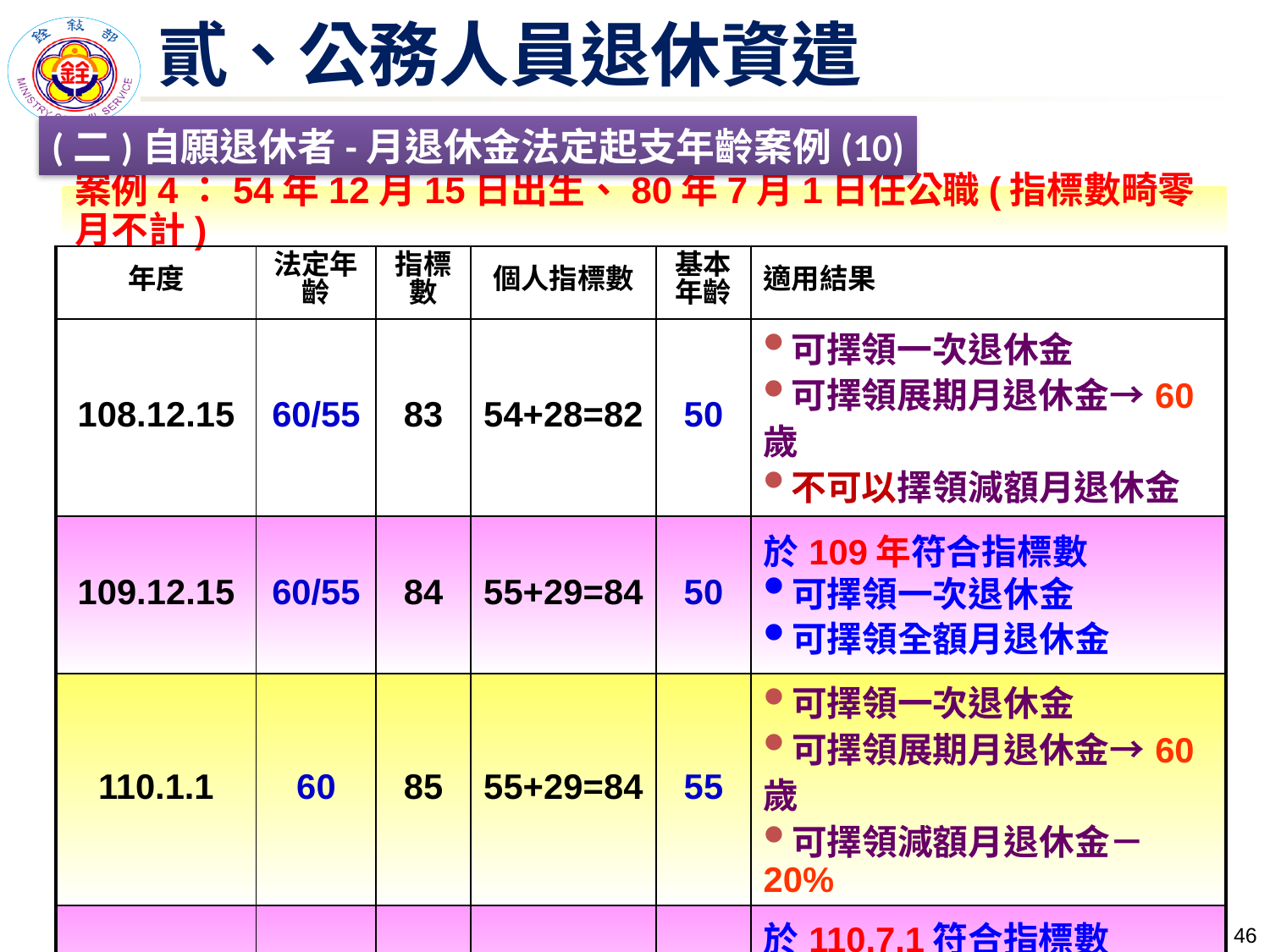

貳、公務人員退休資遣
(二)自願退休者-月退休金法定起支年齡案例(10)
案例4：54年12月15日出生、80年7月1日任公職(指標數畸零月不計)
| 年度 | 法定年齡 | 指標數 | 個人指標數 | 基本年齡 | 適用結果 |
| --- | --- | --- | --- | --- | --- |
| 108.12.15 | 60/55 | 83 | 54+28=82 | 50 | 可擇領一次退休金 可擇領展期月退休金→60歲 不可以擇領減額月退休金 |
| 109.12.15 | 60/55 | 84 | 55+29=84 | 50 | 於109年符合指標數 可擇領一次退休金 可擇領全額月退休金 |
| 110.1.1 | 60 | 85 | 55+29=84 | 55 | 可擇領一次退休金 可擇領展期月退休金→60歲 可擇領減額月退休金－20% |
| 110.7.1 | 60 | 85 | 55+30=85 | 55 | 於110.7.1符合指標數 可擇領一次退休金 可擇領全額月退休金 |
46